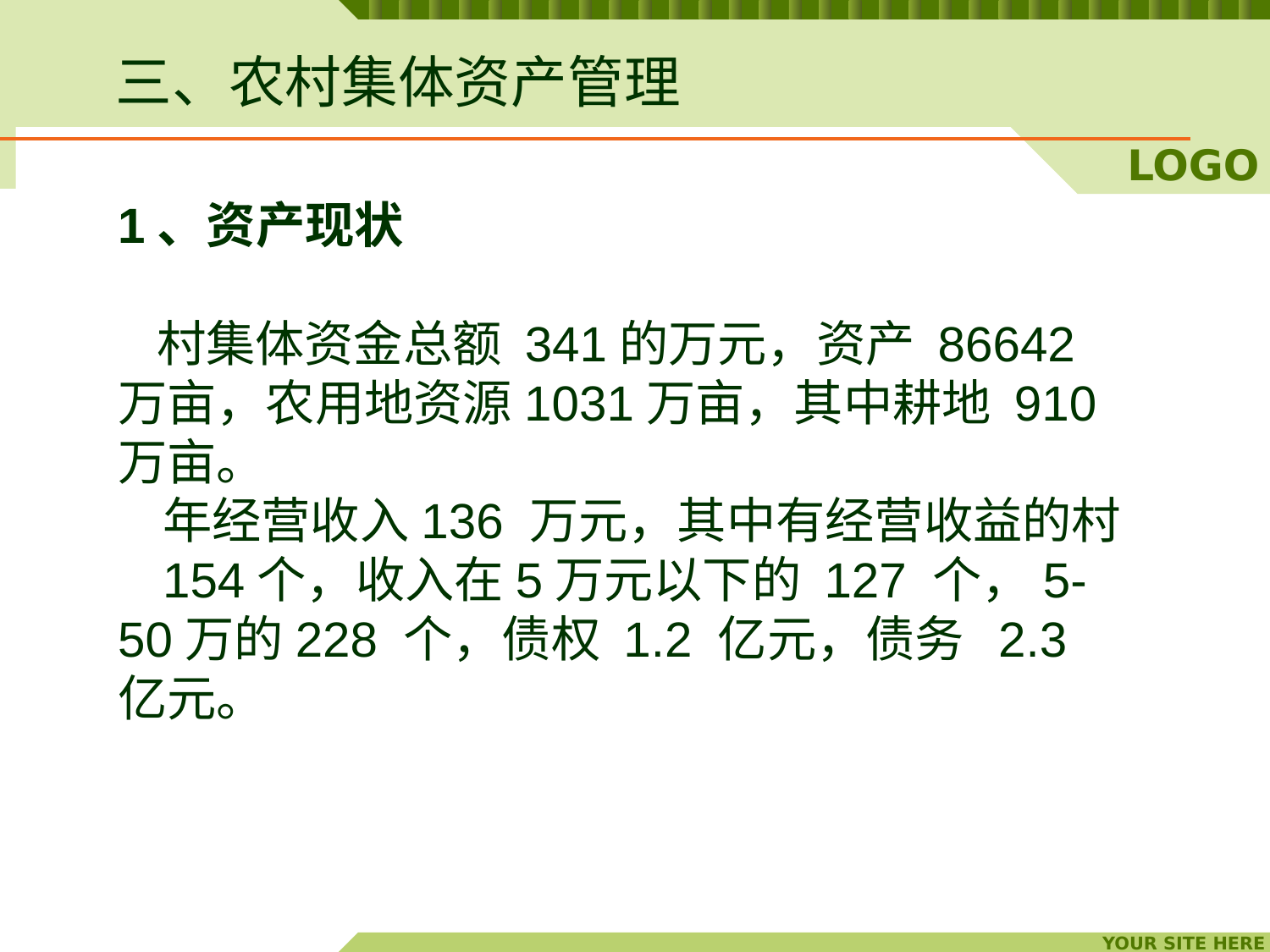

三、农村集体资产管理
1、资产现状

   村集体资金总额 341的万元，资产 86642万亩，农用地资源1031万亩，其中耕地 910 万亩。
   年经营收入136 万元，其中有经营收益的村    154个，收入在5万元以下的 127 个，5-50万的228 个，债权 1.2 亿元，债务  2.3  亿元。